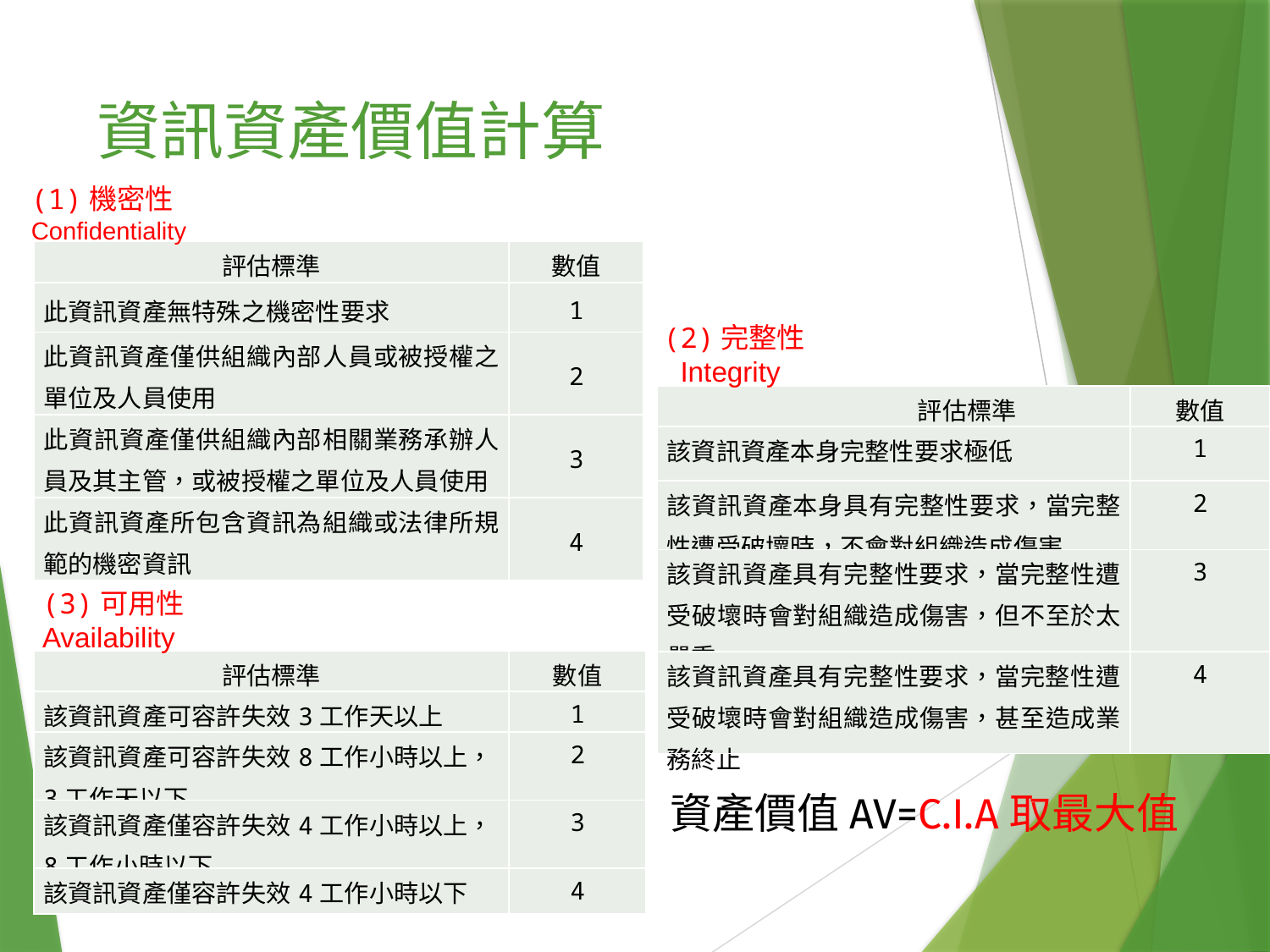

# 資訊資產價值計算
(1)機密性
Confidentiality
| 評估標準 | 數值 |
| --- | --- |
| 此資訊資產無特殊之機密性要求 | 1 |
| 此資訊資產僅供組織內部人員或被授權之單位及人員使用 | 2 |
| 此資訊資產僅供組織內部相關業務承辦人員及其主管，或被授權之單位及人員使用 | 3 |
| 此資訊資產所包含資訊為組織或法律所規範的機密資訊 | 4 |
(2)完整性
 Integrity
| 評估標準 | 數值 |
| --- | --- |
| 該資訊資產本身完整性要求極低 | 1 |
| 該資訊資產本身具有完整性要求，當完整性遭受破壞時，不會對組織造成傷害 | 2 |
| 該資訊資產具有完整性要求，當完整性遭受破壞時會對組織造成傷害，但不至於太嚴重 | 3 |
| 該資訊資產具有完整性要求，當完整性遭受破壞時會對組織造成傷害，甚至造成業務終止 | 4 |
(3)可用性
Availability
| 評估標準 | 數值 |
| --- | --- |
| 該資訊資產可容許失效3工作天以上 | 1 |
| 該資訊資產可容許失效8工作小時以上，3工作天以下 | 2 |
| 該資訊資產僅容許失效4工作小時以上，8工作小時以下 | 3 |
| 該資訊資產僅容許失效4工作小時以下 | 4 |
資產價值AV=C.I.A取最大值